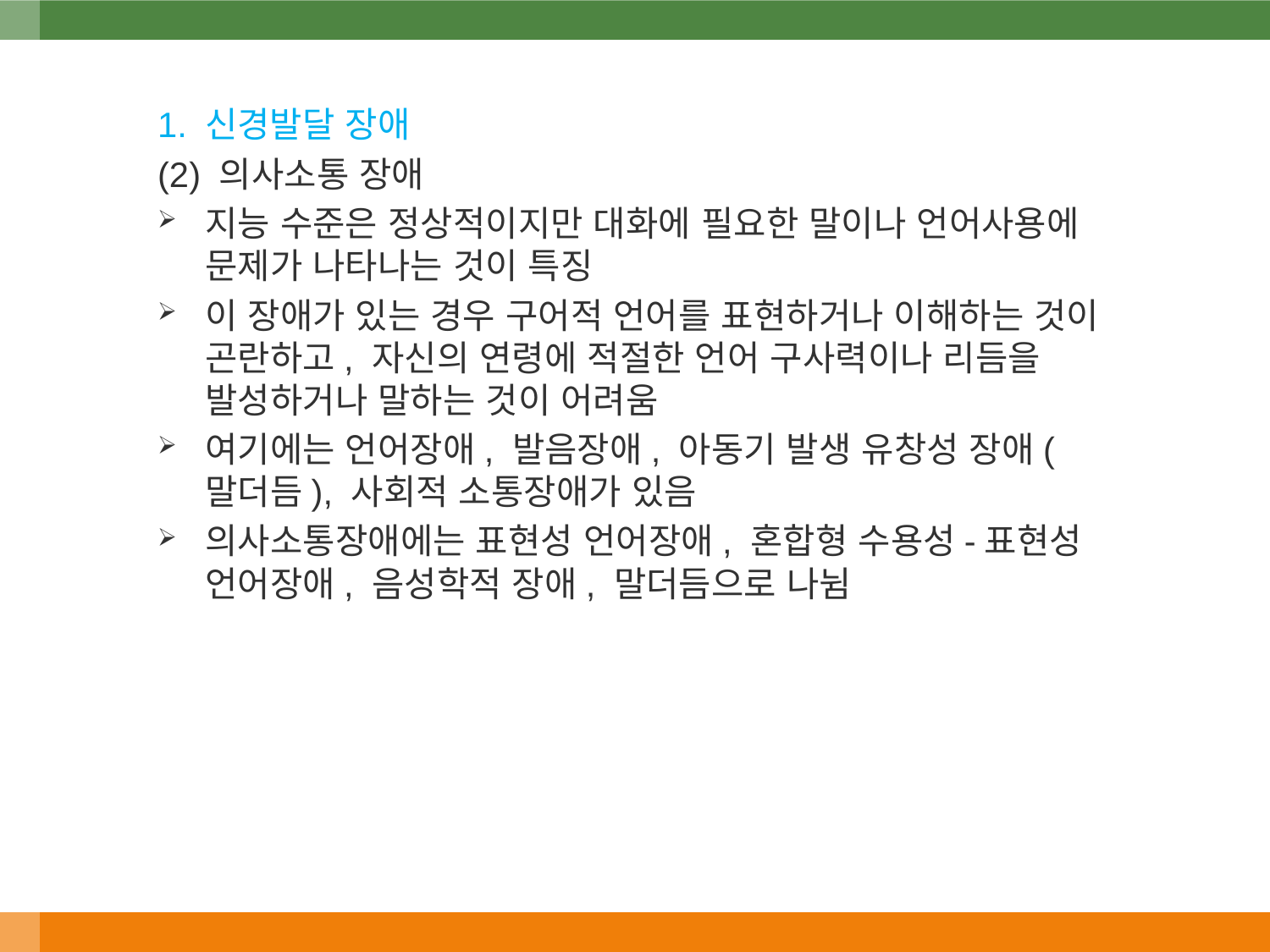

1. 신경발달 장애
(2) 의사소통 장애
지능 수준은 정상적이지만 대화에 필요한 말이나 언어사용에 문제가 나타나는 것이 특징
이 장애가 있는 경우 구어적 언어를 표현하거나 이해하는 것이 곤란하고, 자신의 연령에 적절한 언어 구사력이나 리듬을 발성하거나 말하는 것이 어려움
여기에는 언어장애, 발음장애, 아동기 발생 유창성 장애(말더듬), 사회적 소통장애가 있음
의사소통장애에는 표현성 언어장애, 혼합형 수용성-표현성 언어장애, 음성학적 장애, 말더듬으로 나뉨